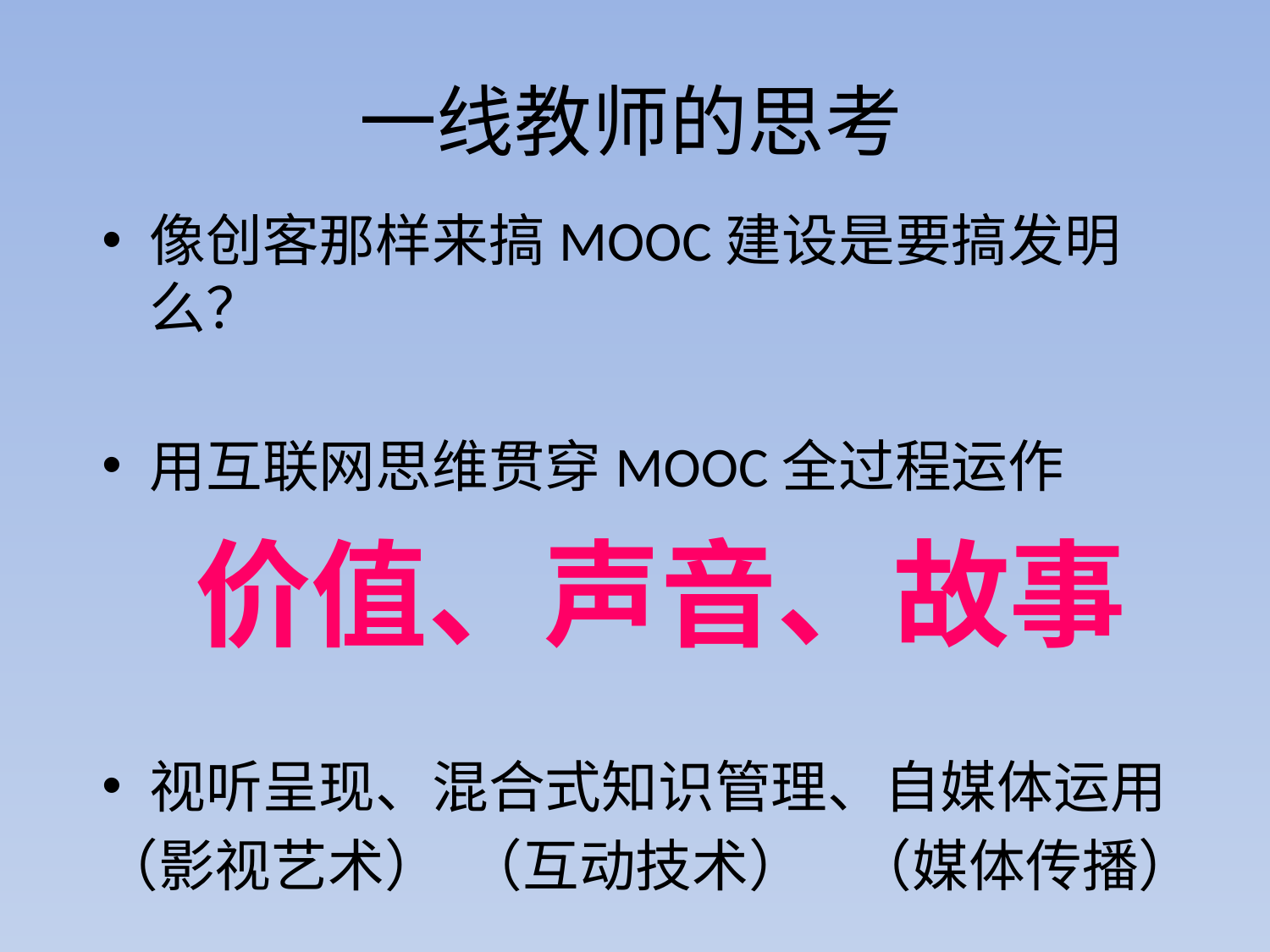

# 一线教师的思考
像创客那样来搞MOOC建设是要搞发明么？

用互联网思维贯穿MOOC全过程运作
价值、声音、故事

视听呈现、混合式知识管理、自媒体运用
（影视艺术）  （互动技术）    （媒体传播）